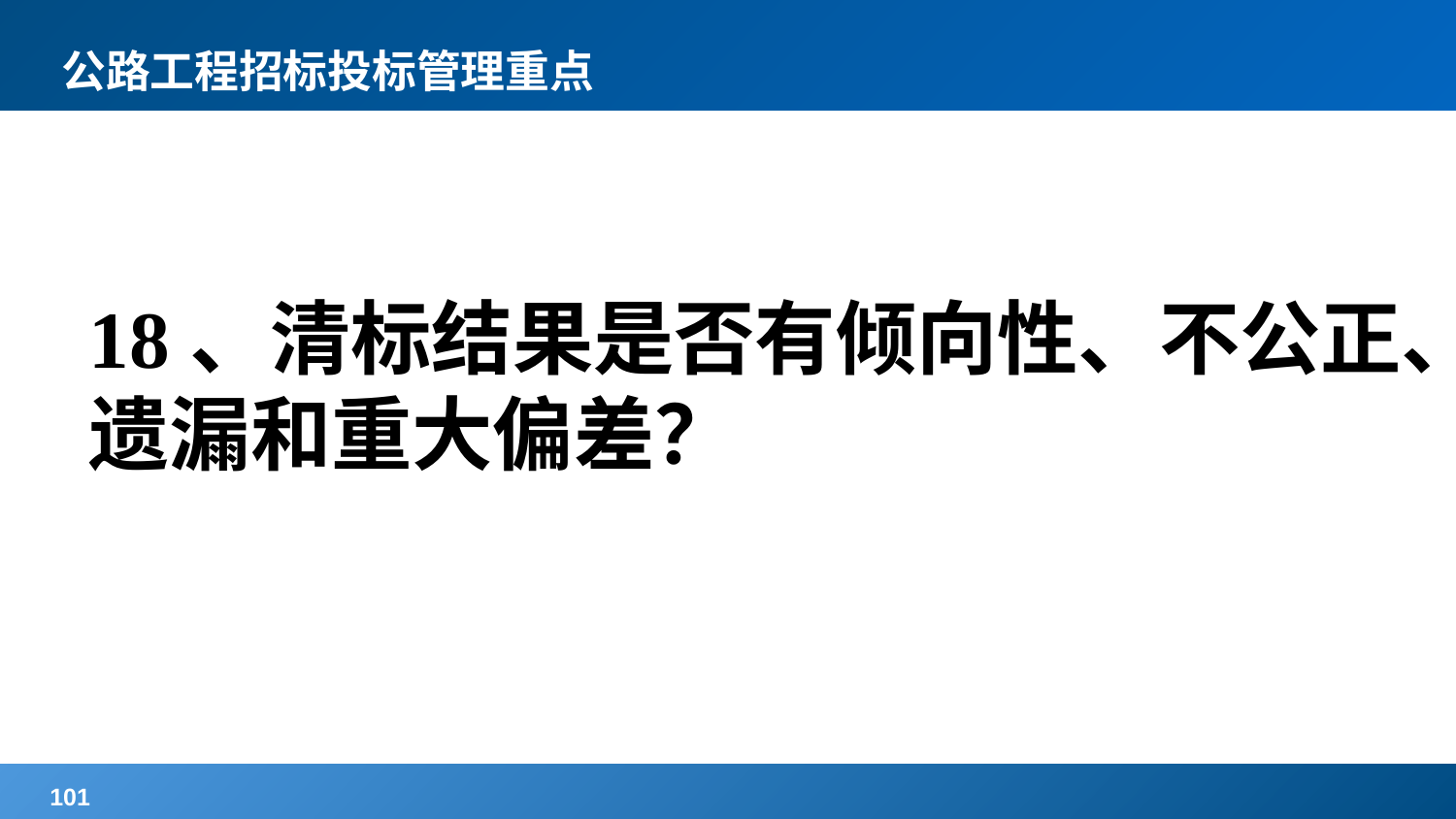

# 公路工程招标投标管理重点
18、清标结果是否有倾向性、不公正、遗漏和重大偏差？